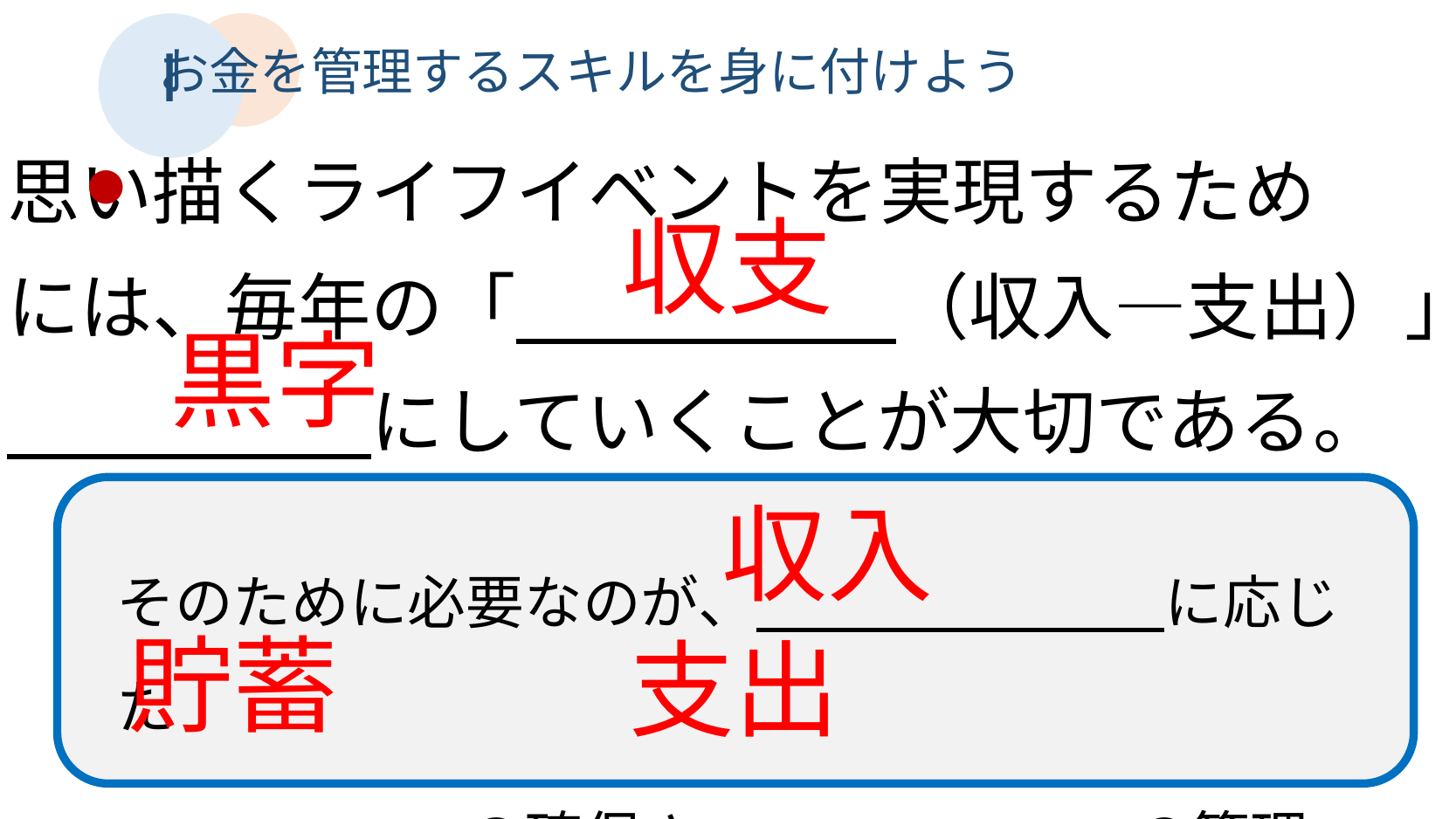

Ⅰ
お金を管理するスキルを身に付けよう
思い描くライフイベントを実現するため
には、毎年の「 　　　　　（収入―支出）」を
　　　　　にしていくことが大切である。
●
収支
黒字

収入
そのために必要なのが、　　　　　　　に応じた

　　　　　　の確保 と 　　　　　　　の管理である。
貯蓄
支出